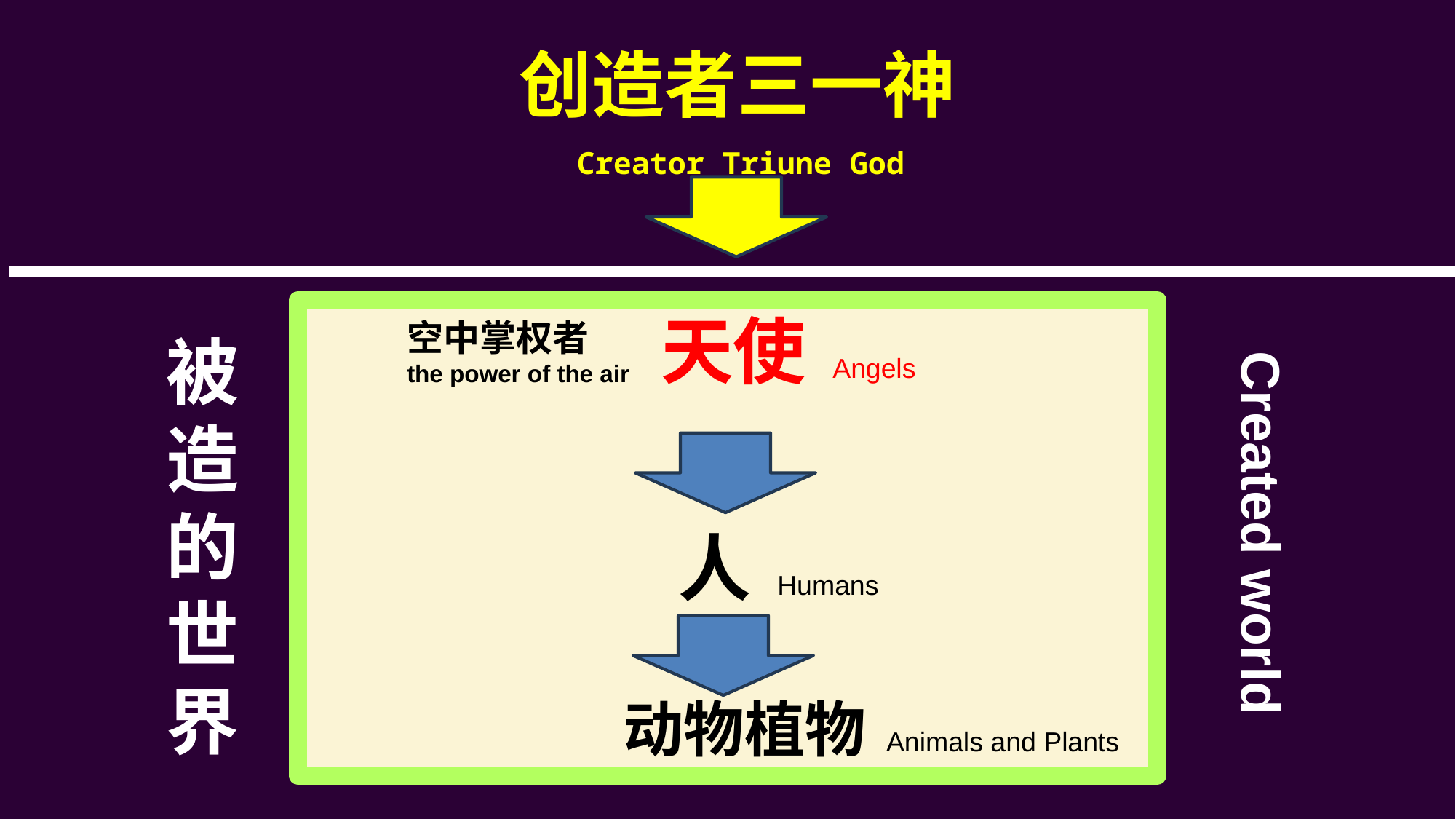

创造者三一神
Creator Triune God

天使  Angels
空中掌权者
the power of the air
被造的世界
Created world

人  Humans

动物植物  Animals and Plants